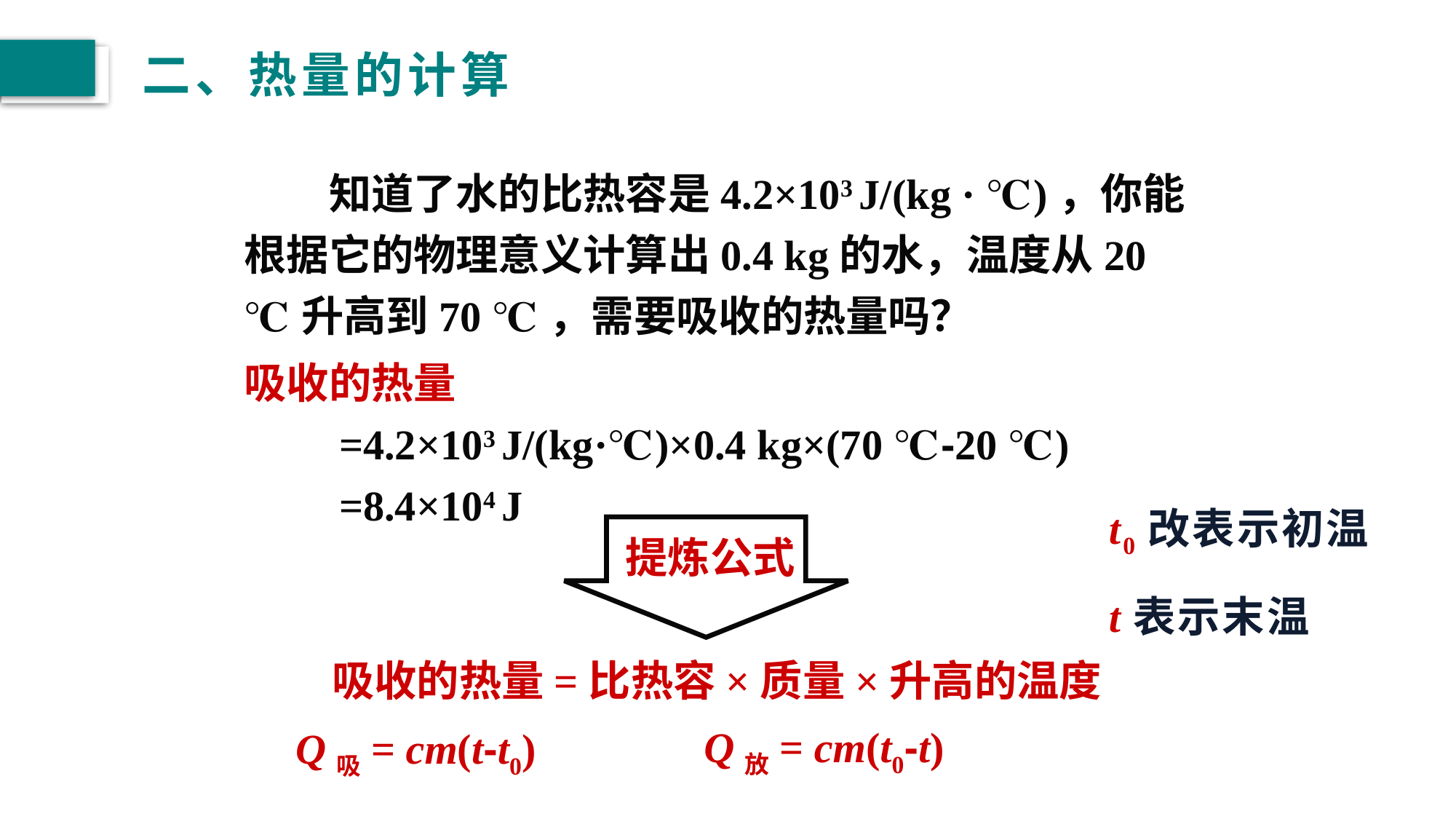

# 二、热量的计算
　　知道了水的比热容是4.2×103 J/(kg · ℃)，你能根据它的物理意义计算出0.4 kg的水，温度从20 ℃升高到70 ℃，需要吸收的热量吗？
吸收的热量
　　=4.2×103 J/(kg·℃)×0.4 kg×(70 ℃-20 ℃)
　　=8.4×104 J
t0改表示初温
t表示末温

提炼公式
吸收的热量=比热容×质量×升高的温度
Q放= cm(t0-t)
Q吸= cm(t-t0)